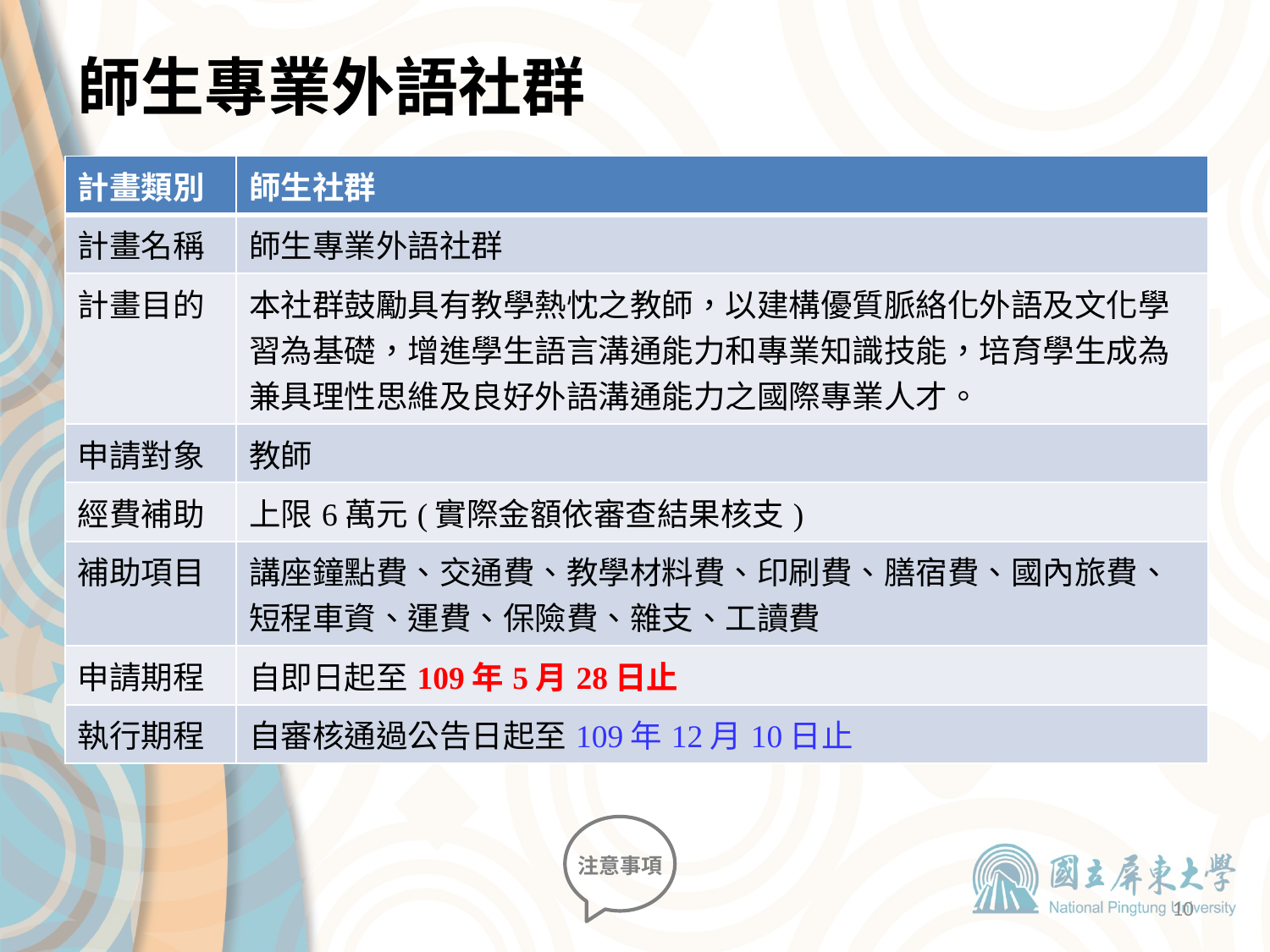

# 師生專業外語社群
| 計畫類別 | 師生社群 |
| --- | --- |
| 計畫名稱 | 師生專業外語社群 |
| 計畫目的 | 本社群鼓勵具有教學熱忱之教師，以建構優質脈絡化外語及文化學習為基礎，增進學生語言溝通能力和專業知識技能，培育學生成為兼具理性思維及良好外語溝通能力之國際專業人才。 |
| 申請對象 | 教師 |
| 經費補助 | 上限6萬元(實際金額依審查結果核支) |
| 補助項目 | 講座鐘點費、交通費、教學材料費、印刷費、膳宿費、國內旅費、短程車資、運費、保險費、雜支、工讀費 |
| 申請期程 | 自即日起至109年5月28日止 |
| 執行期程 | 自審核通過公告日起至109年12月10日止 |

注意事項
10